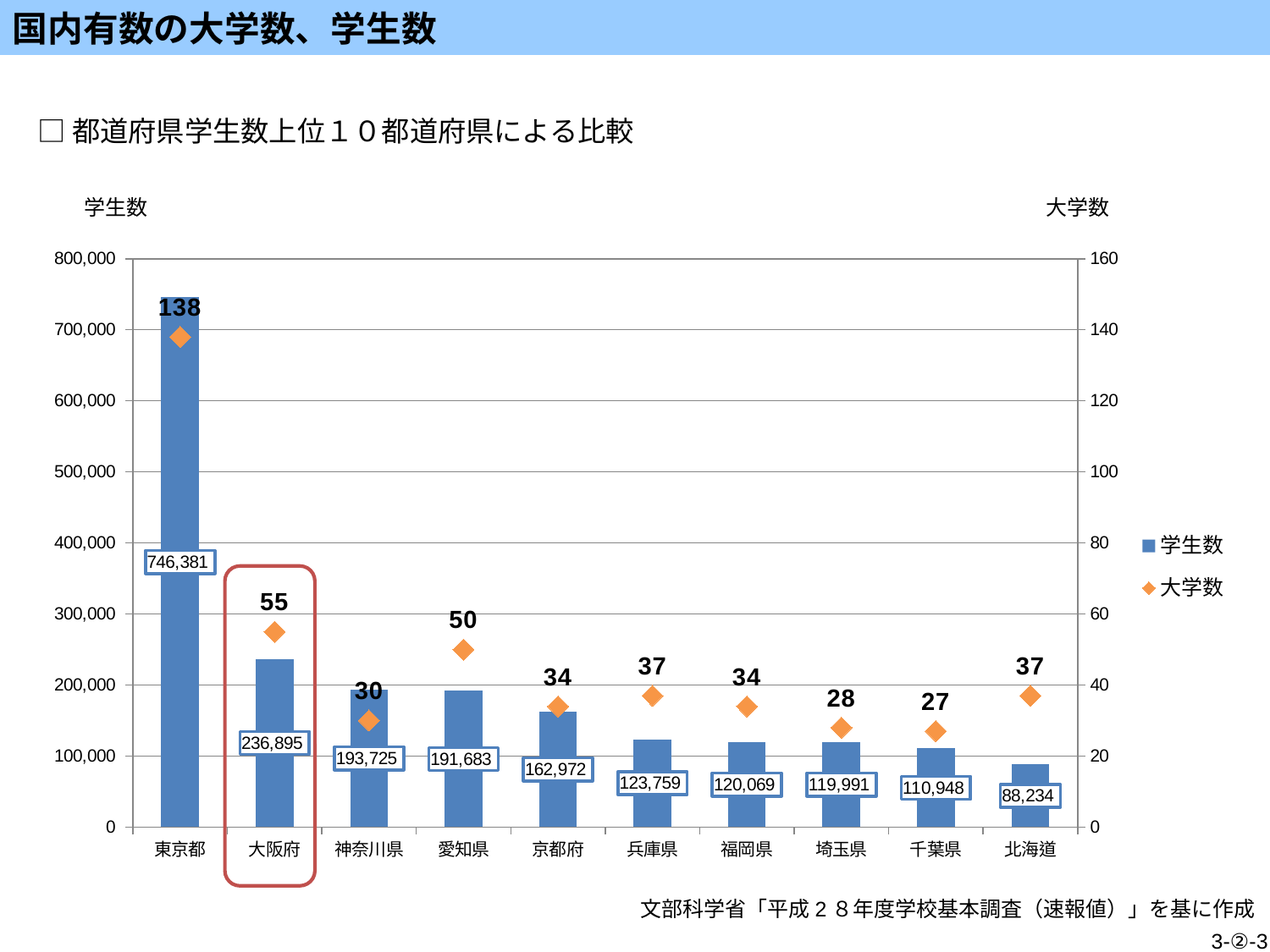

国内有数の大学数、学生数
優れた学術・研究の集積を活かす（データ編）
□都道府県学生数上位１０都道府県による比較
大学数
学生数

### Chart

| Category | 学生数 | 大学数 |
|---|---|---|
| 東京都 | 746381.0 | 138.0 |
| 大阪府 | 236895.0 | 55.0 |
| 神奈川県 | 193725.0 | 30.0 |
| 愛知県 | 191683.0 | 50.0 |
| 京都府 | 162972.0 | 34.0 |
| 兵庫県 | 123759.0 | 37.0 |
| 福岡県 | 120069.0 | 34.0 |
| 埼玉県 | 119991.0 | 28.0 |
| 千葉県 | 110948.0 | 27.0 |
| 北海道 | 88234.0 | 37.0 |
文部科学省「平成2８年度学校基本調査（速報値）」を基に作成
3-②-3